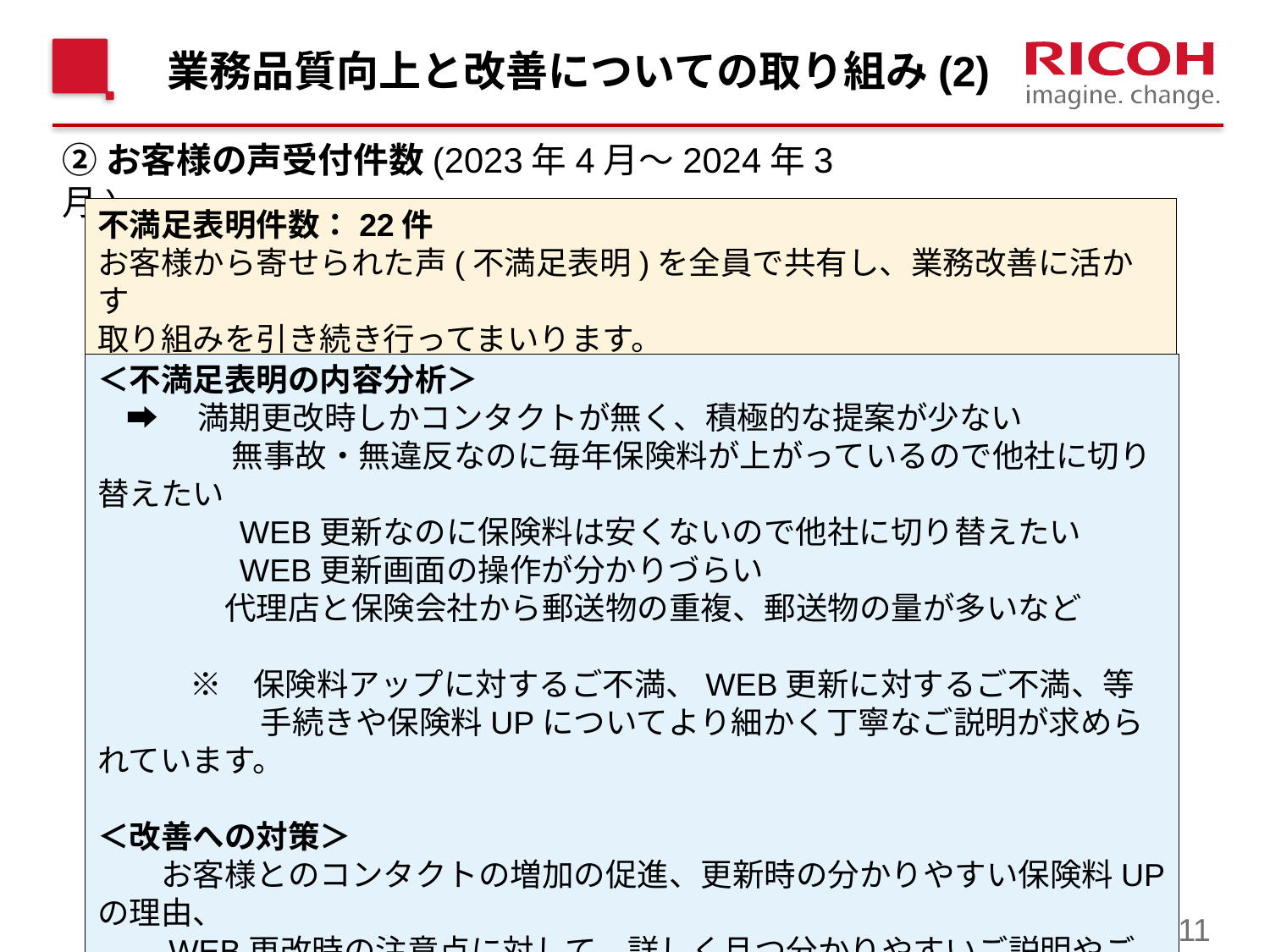

# 業務品質向上と改善についての取り組み(2)
②お客様の声受付件数(2023年4月～2024年3月)
不満足表明件数：22件
お客様から寄せられた声(不満足表明)を全員で共有し、業務改善に活かす
取り組みを引き続き行ってまいります。
＜不満足表明の内容分析＞
    ➡　満期更改時しかコンタクトが無く、積極的な提案が少ない
　　　　 無事故・無違反なのに毎年保険料が上がっているので他社に切り替えたい
　　　　 WEB更新なのに保険料は安くないので他社に切り替えたい
　　　　 WEB更新画面の操作が分かりづらい
　　　　代理店と保険会社から郵送物の重複、郵送物の量が多いなど

　　    ※　保険料アップに対するご不満、WEB更新に対するご不満、等
　　　　     手続きや保険料UPについてより細かく丁寧なご説明が求められています。

＜改善への対策＞
　　お客様とのコンタクトの増加の促進、更新時の分かりやすい保険料UPの理由、
　　WEB更改時の注意点に対して、詳しく且つ分かりやすいご説明やご案内方法、
　　お電話での対応などについて検討いたしてまいります。
11